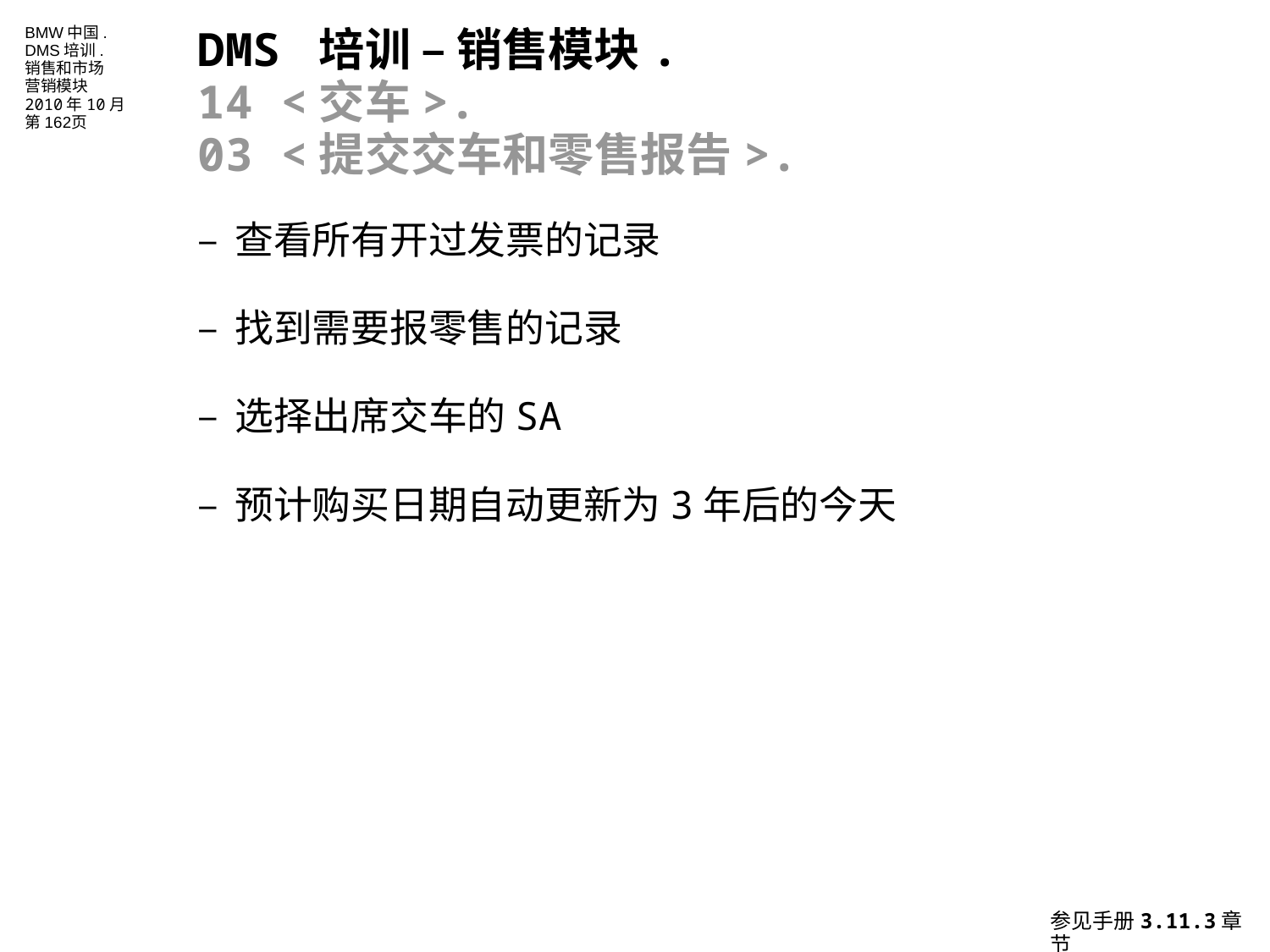

DMS 培训 – 销售模块.
14 <交车>.
03 <提交交车和零售报告>.
–	查看所有开过发票的记录

–	找到需要报零售的记录

–	选择出席交车的SA

–	预计购买日期自动更新为3年后的今天

参见手册3.11.3章节